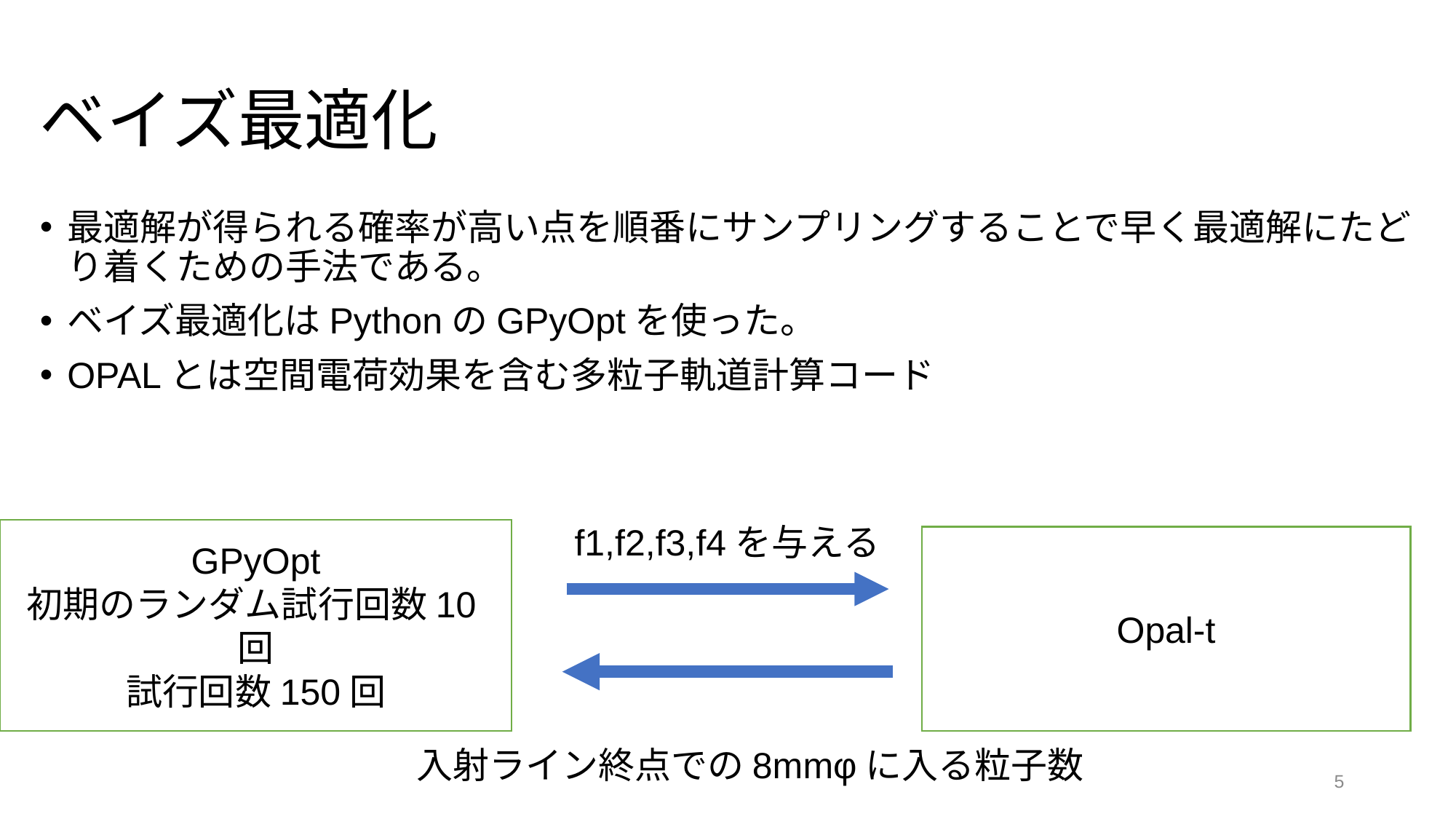

# ベイズ最適化
最適解が得られる確率が高い点を順番にサンプリングすることで早く最適解にたどり着くための手法である。
ベイズ最適化はPythonのGPyOptを使った。
OPALとは空間電荷効果を含む多粒子軌道計算コード

f1,f2,f3,f4を与える
GPyOpt
初期のランダム試行回数10回
試行回数150回
Opal-t
入射ライン終点での8mmφに入る粒子数
5